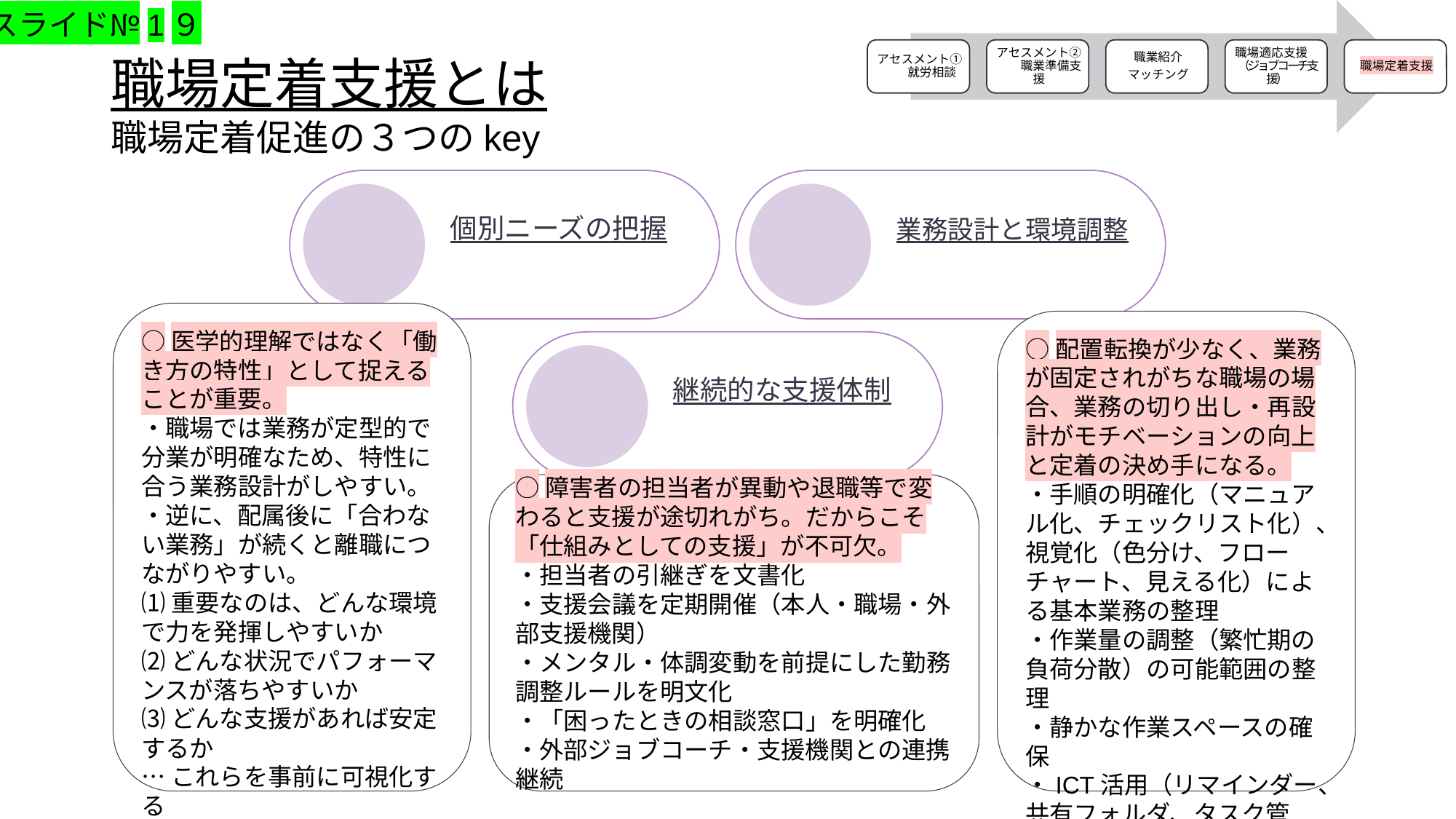

スライド№1９
アセスメント①　　就労相談
アセスメント②　　職業準備支援
職業紹介
マッチング
職場適応支援　（ジョブコーチ支援）
職場定着支援
個別ニーズの把握

業務設計と環境調整

継続的な支援体制

# 職場定着支援とは 職場定着促進の３つのkey
○医学的理解ではなく「働き方の特性」として捉えることが重要。
・職場では業務が定型的で分業が明確なため、特性に合う業務設計がしやすい。
・逆に、配属後に「合わない業務」が続くと離職につながりやすい。
⑴重要なのは、どんな環境で力を発揮しやすいか
⑵どんな状況でパフォーマンスが落ちやすいか
⑶どんな支援があれば安定するか
…これらを事前に可視化する
○配置転換が少なく、業務が固定されがちな職場の場合、業務の切り出し・再設計がモチベーションの向上と定着の決め手になる。
・手順の明確化（マニュアル化、チェックリスト化）、視覚化（色分け、フローチャート、見える化）による基本業務の整理
・作業量の調整（繁忙期の負荷分散）の可能範囲の整理
・静かな作業スペースの確保
・ICT活用（リマインダー、共有フォルダ、タスク管理）の可否等
○障害者の担当者が異動や退職等で変わると支援が途切れがち。だからこそ「仕組みとしての支援」が不可欠。
・担当者の引継ぎを文書化
・支援会議を定期開催（本人・職場・外部支援機関）
・メンタル・体調変動を前提にした勤務調整ルールを明文化
・「困ったときの相談窓口」を明確化
・外部ジョブコーチ・支援機関との連携継続